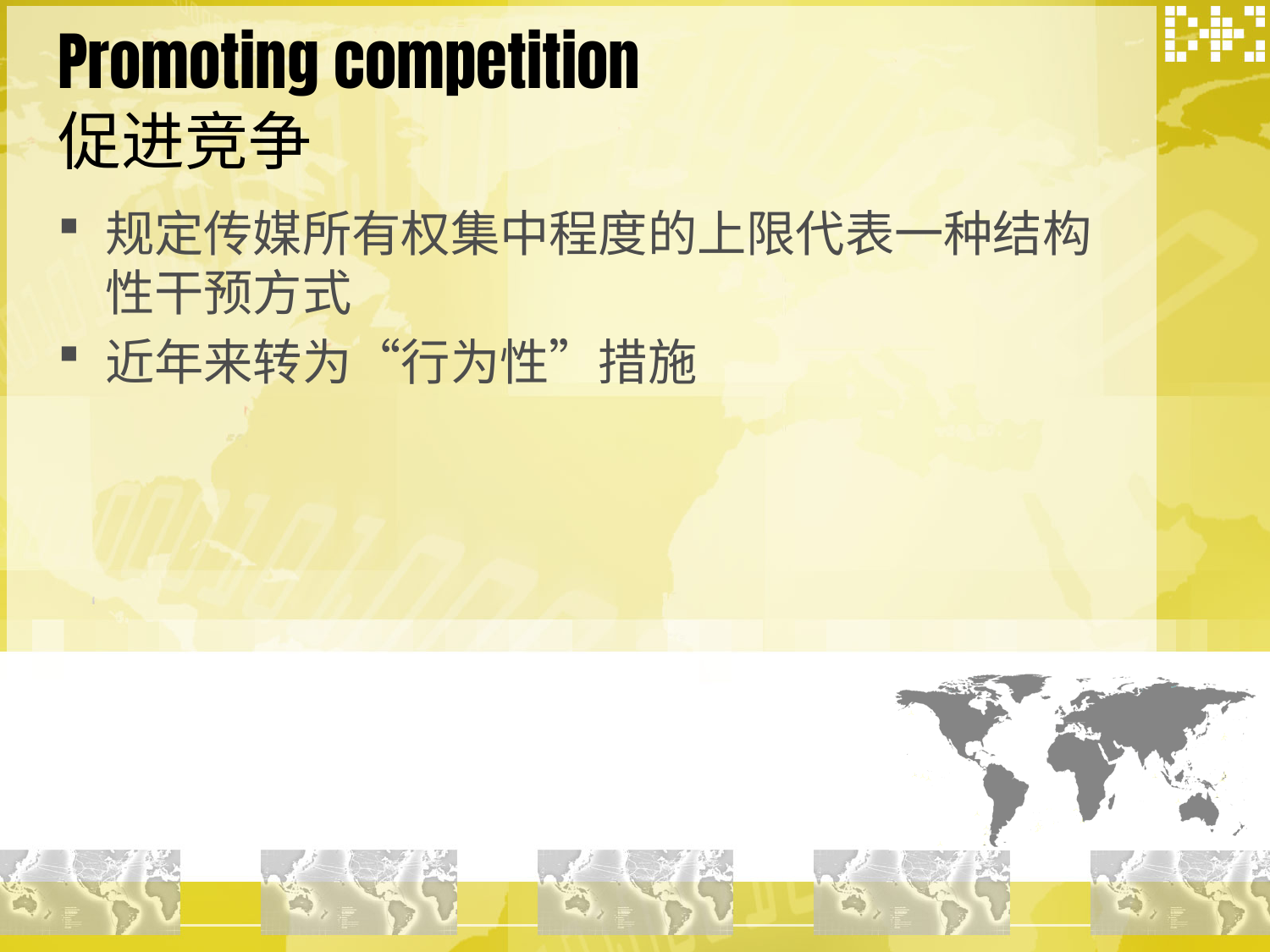

# Promoting competition 促进竞争
规定传媒所有权集中程度的上限代表一种结构性干预方式
近年来转为“行为性”措施